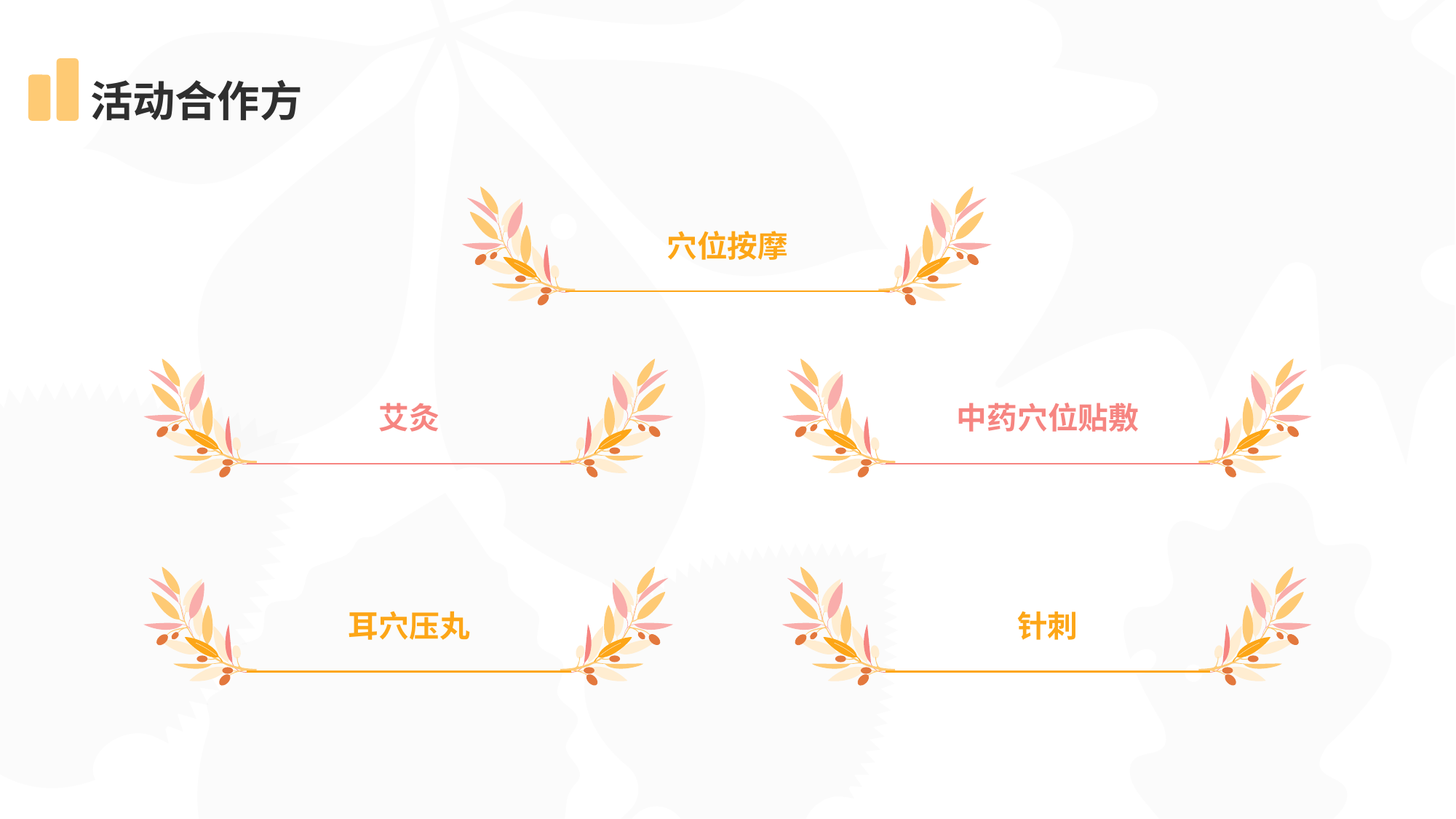

# 活动合作方

穴位按摩

艾灸

中药穴位贴敷

耳穴压丸

针刺